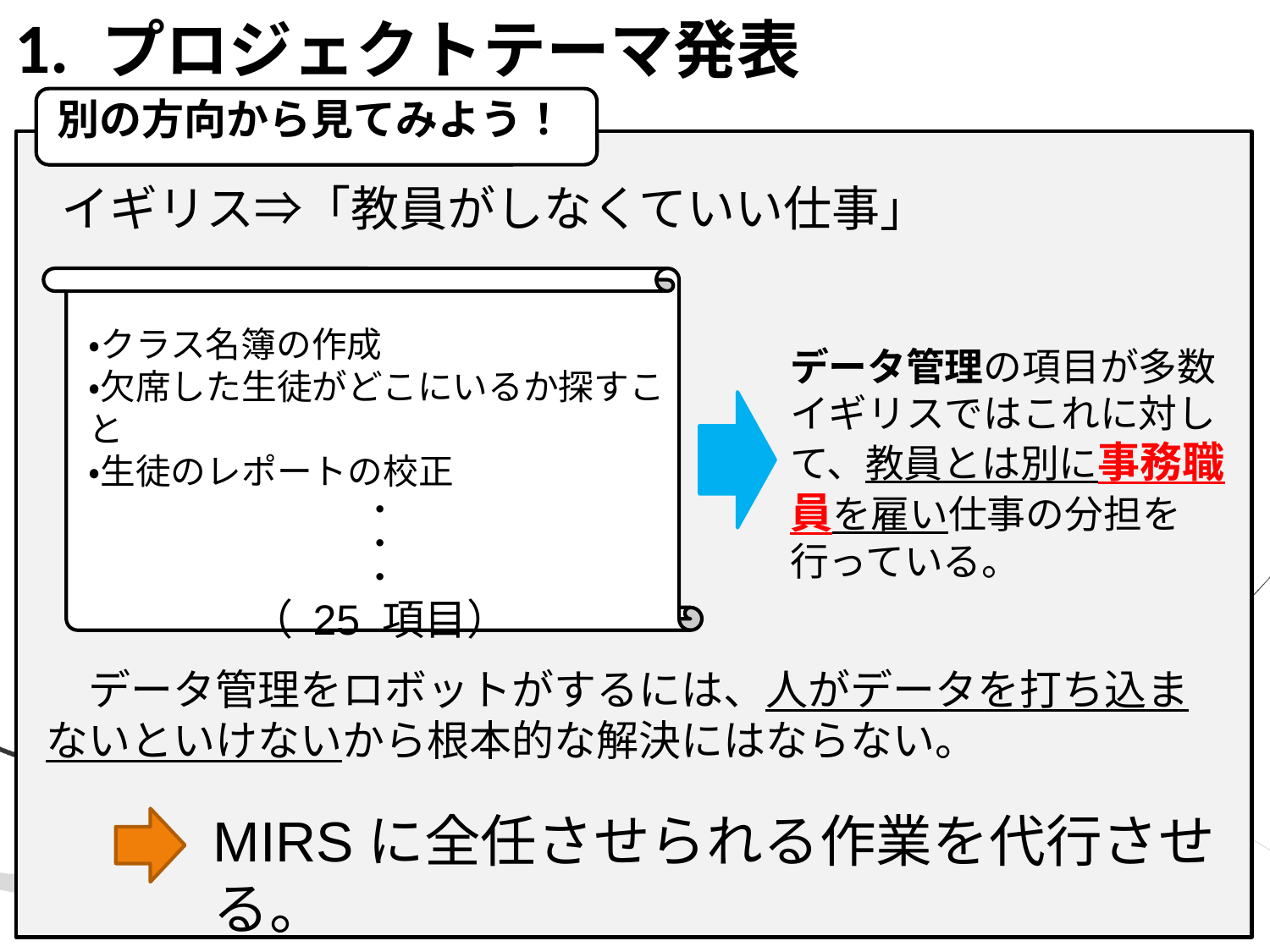

1. プロジェクトテーマ発表
別の方向から見てみよう！

イギリス⇒「教員がしなくていい仕事」
・クラス名簿の作成
・欠席した生徒がどこにいるか探すこと
・生徒のレポートの校正
・
・
・
（ 25 項目）
データ管理の項目が多数
イギリスではこれに対して、教員とは別に事務職員を雇い仕事の分担を行っている。

　データ管理をロボットがするには、人がデータを打ち込まないといけないから根本的な解決にはならない。
MIRSに全任させられる作業を代行させる。